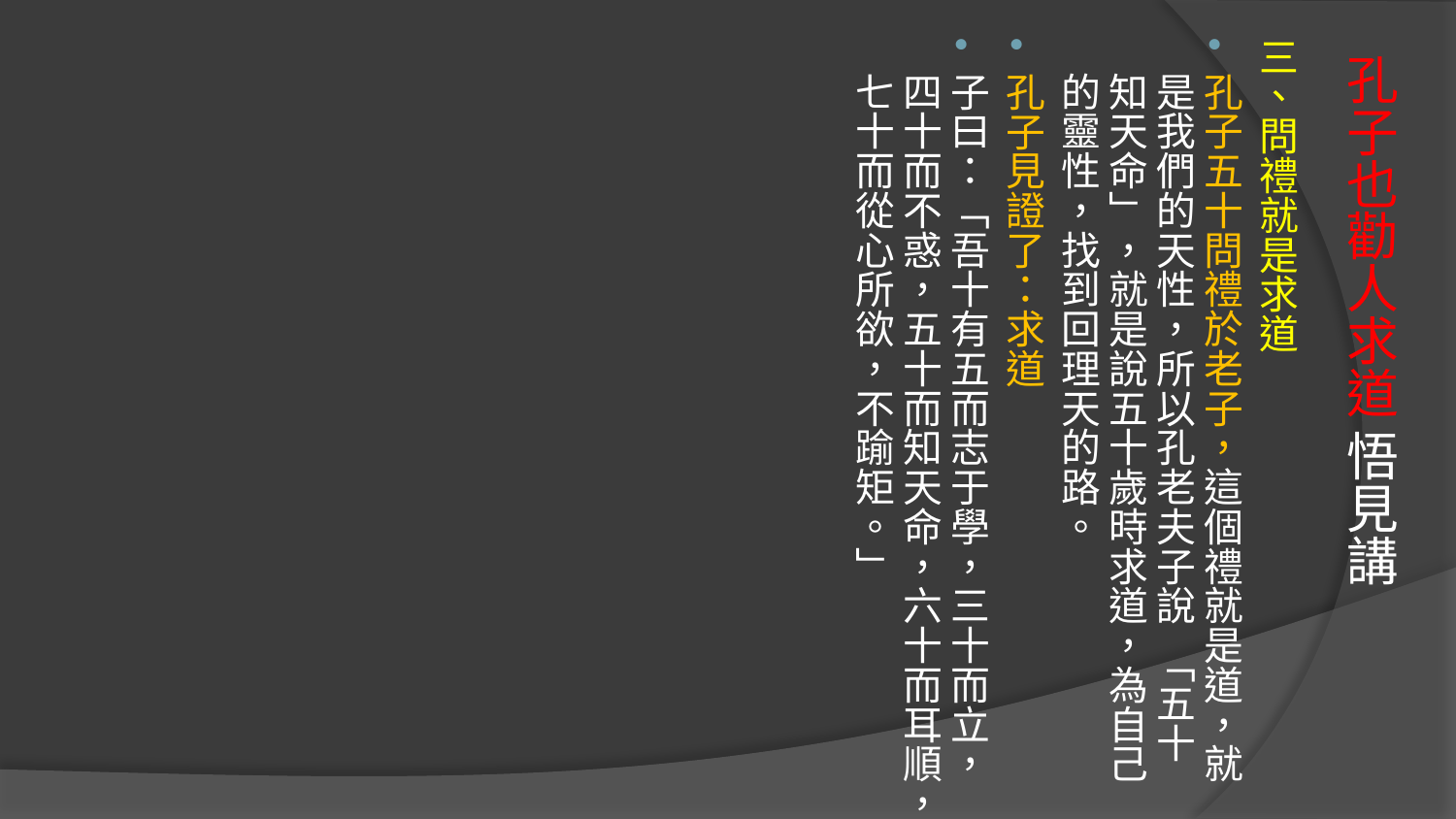

三、問禮就是求道
孔子五十問禮於老子，這個禮就是道，就是我們的天性，所以孔老夫子說  「五十知天命」，就是說五十歲時求道，為自己的靈性，找到回理天的路。
孔子見證了：求道
子曰：「吾十有五而志于學，三十而立，四十而不惑，五十而知天命，六十而耳順，七十而從心所欲，不踰矩。」

# 孔子也勸人求道 悟見講